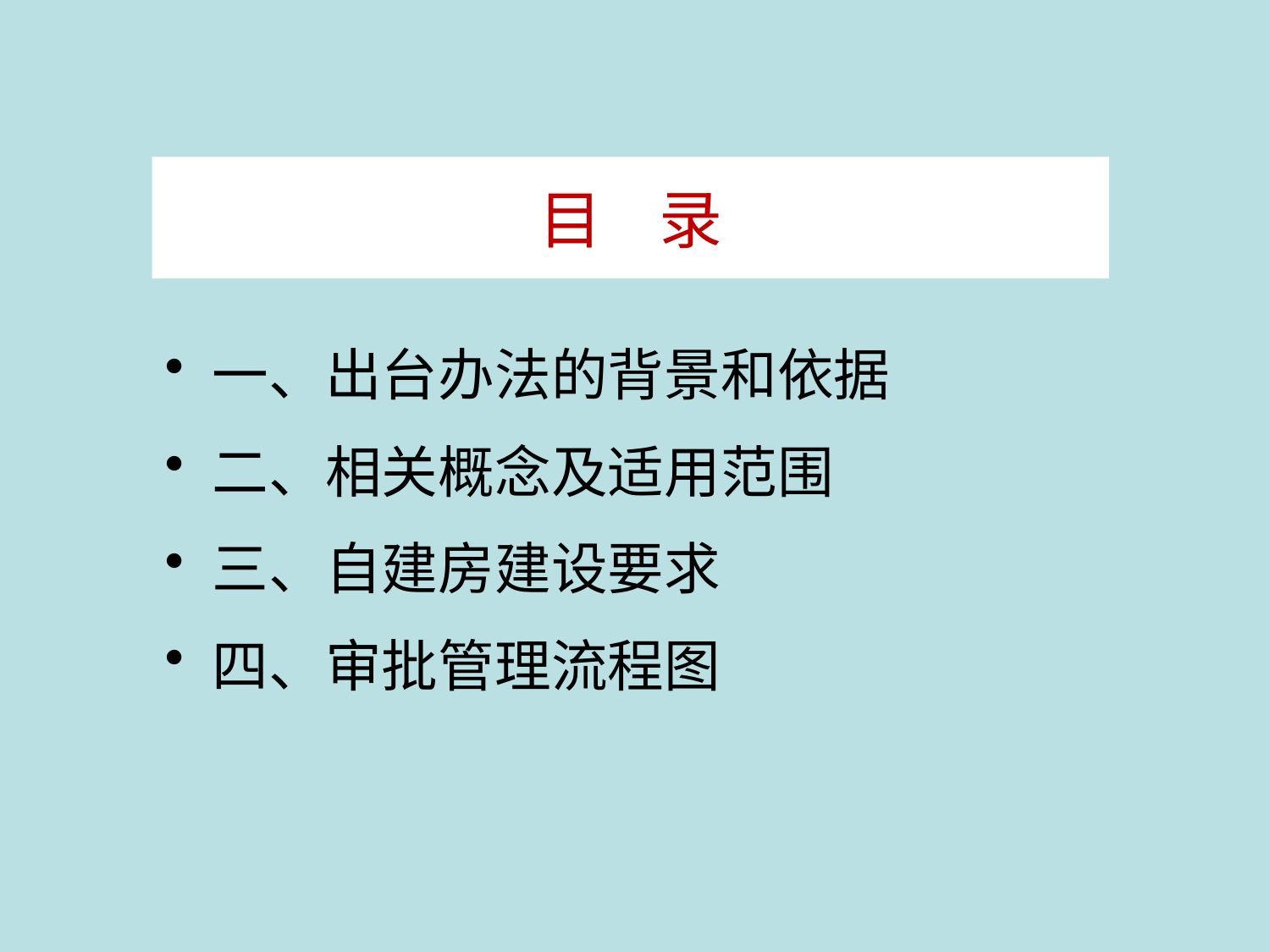

# 目    录

一、出台办法的背景和依据
二、相关概念及适用范围
三、自建房建设要求
四、审批管理流程图